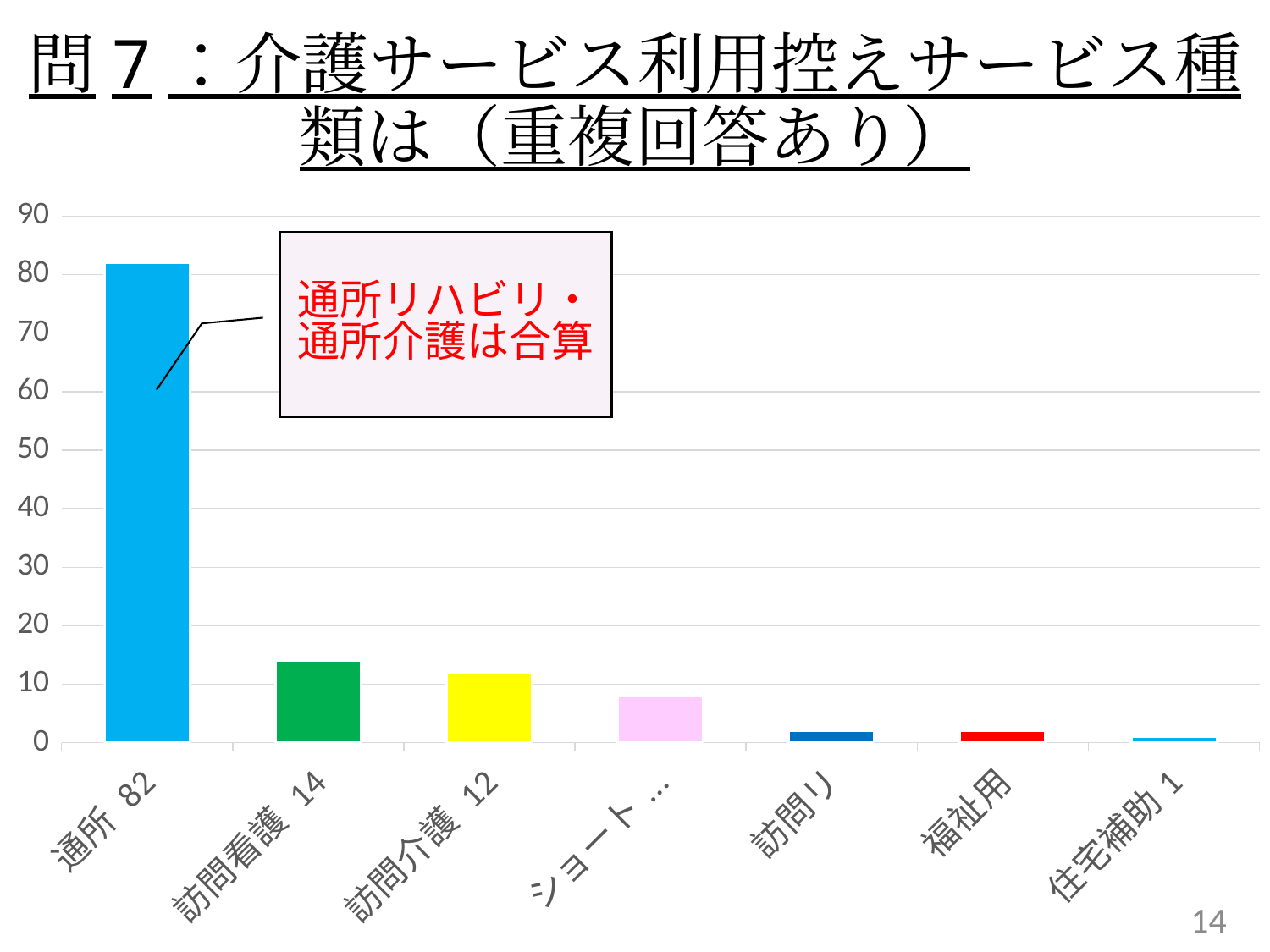

# 問7：介護サービス利用控えサービス種類は（重複回答あり）

### Chart

| Category | 名2 |
|---|---|
| 通所 82 | 82.0 |
| 訪問看護 14 | 14.0 |
| 訪問介護 12 | 12.0 |
| ショートステイ8 | 8.0 |
| 訪問リハビリ2 | 2.0 |
| 福祉用具貸与2 | 2.0 |
| 住宅補助1 | 1.0 |
14